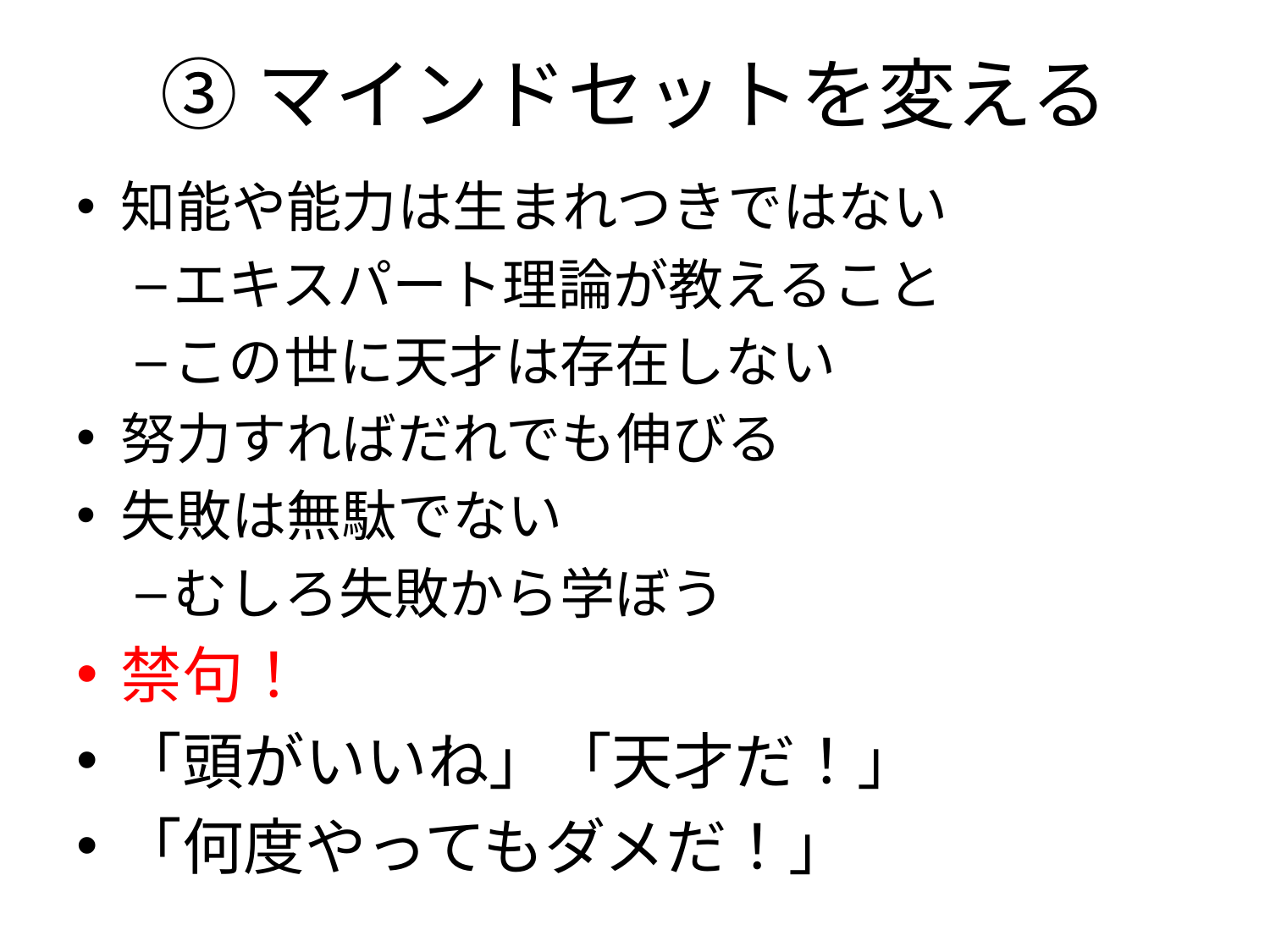

# ③マインドセットを変える
知能や能力は生まれつきではない
エキスパート理論が教えること
この世に天才は存在しない
努力すればだれでも伸びる
失敗は無駄でない
むしろ失敗から学ぼう
禁句！
「頭がいいね」「天才だ！」
「何度やってもダメだ！」